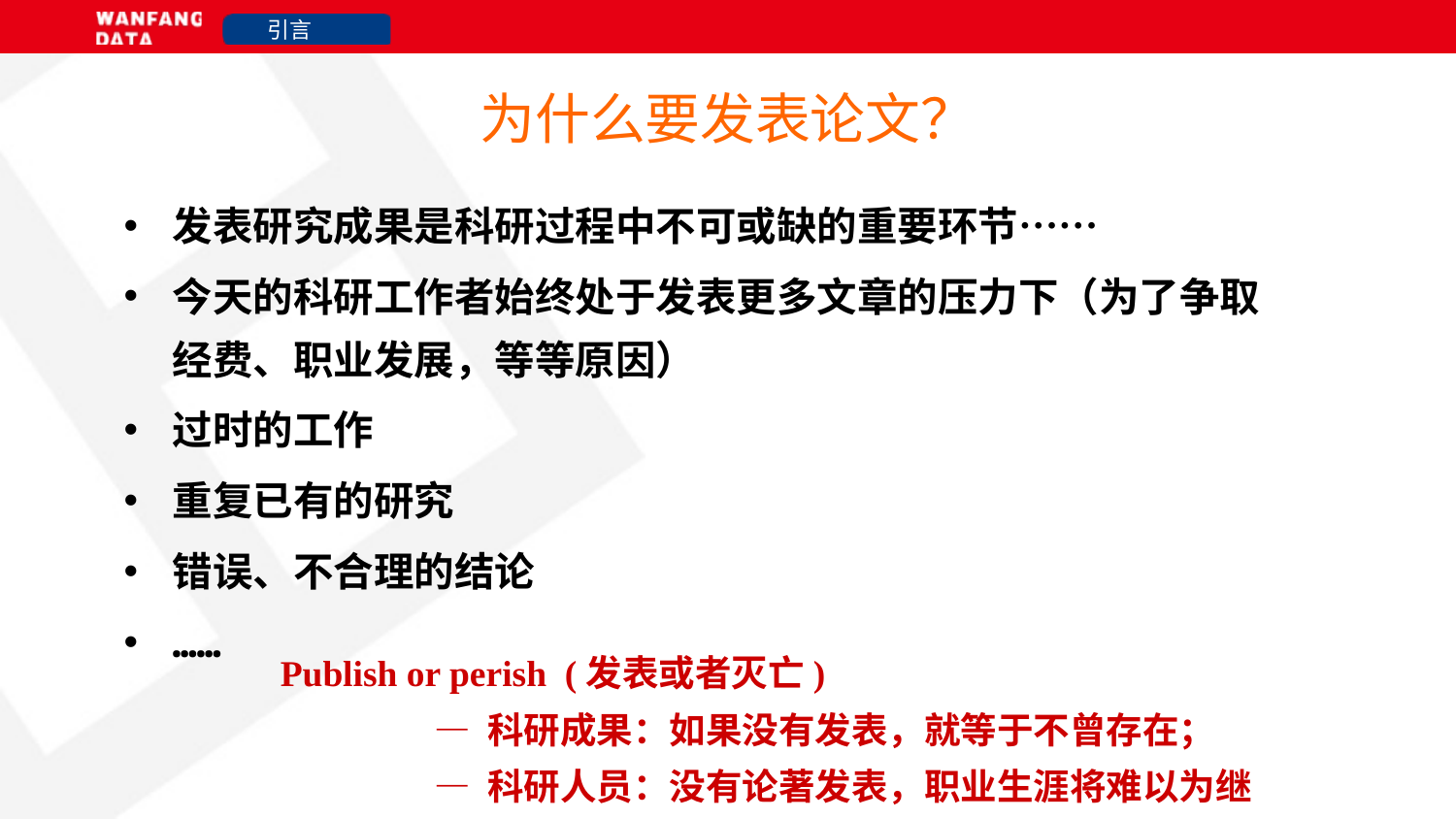

引言
为什么要发表论文？
发表研究成果是科研过程中不可或缺的重要环节……
今天的科研工作者始终处于发表更多文章的压力下（为了争取经费、职业发展，等等原因）
过时的工作
重复已有的研究
错误、不合理的结论
……

Publish or perish  (发表或者灭亡)
	 — 科研成果：如果没有发表，就等于不曾存在；
	 — 科研人员：没有论著发表，职业生涯将难以为继